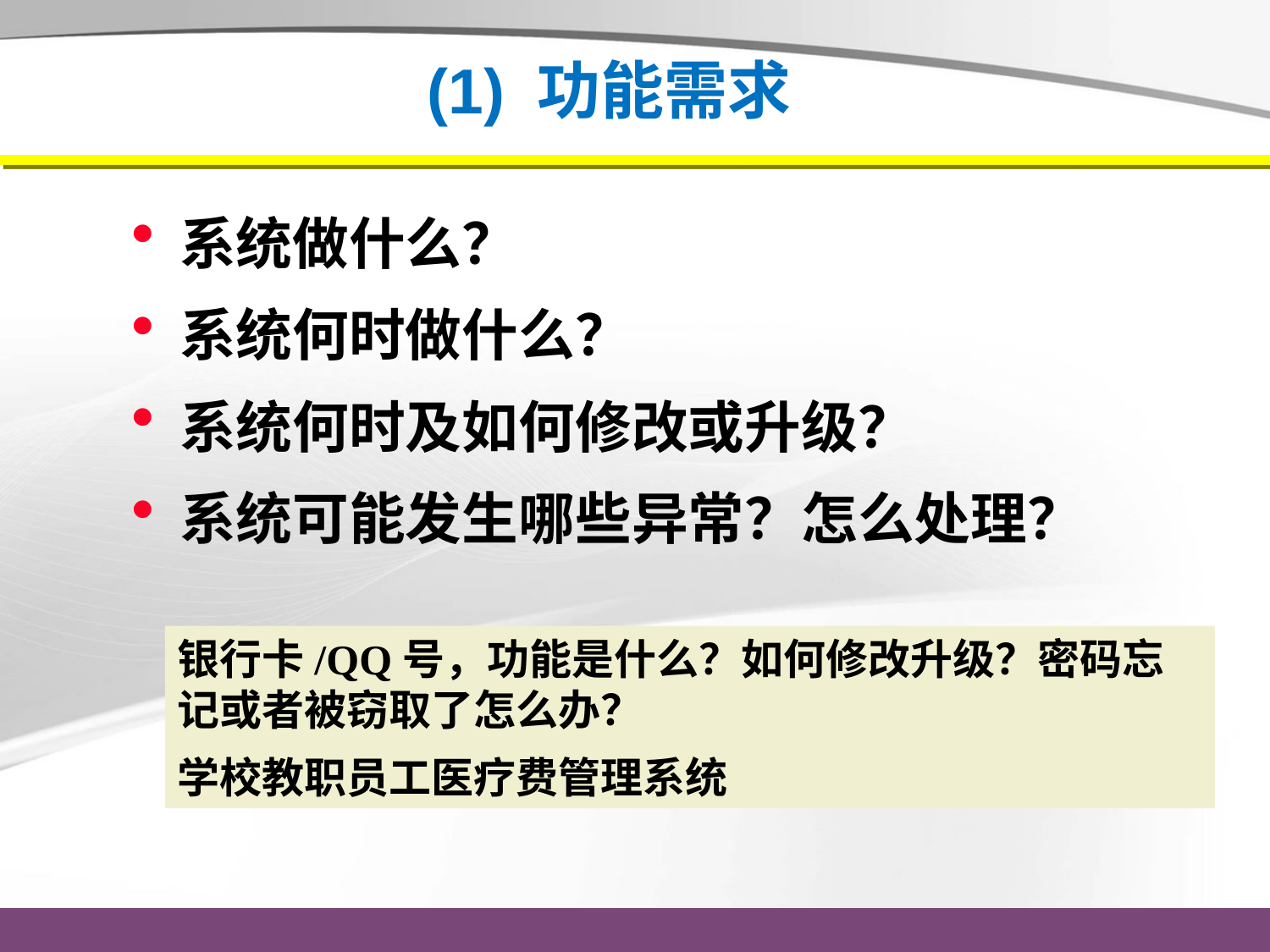

# (1) 功能需求
系统做什么？
系统何时做什么？
系统何时及如何修改或升级？
系统可能发生哪些异常？怎么处理？
银行卡/QQ号，功能是什么？如何修改升级？密码忘记或者被窃取了怎么办？
学校教职员工医疗费管理系统